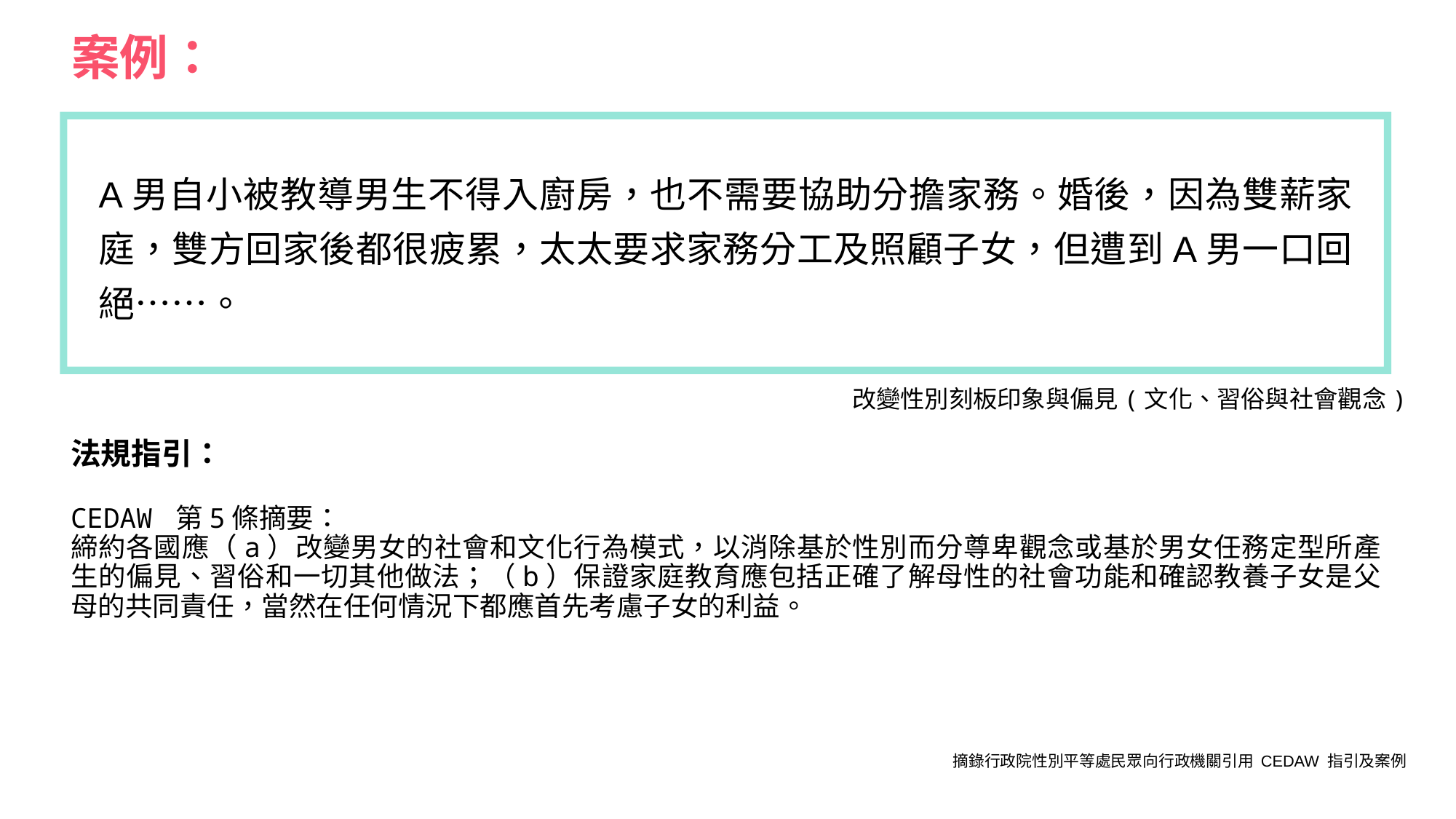

案例：

A男自小被教導男生不得入廚房，也不需要協助分擔家務。婚後，因為雙薪家庭，雙方回家後都很疲累，太太要求家務分工及照顧子女，但遭到A男一口回絕……。
改變性別刻板印象與偏見(文化、習俗與社會觀念)
法規指引：

CEDAW 第5條摘要：
締約各國應（a）改變男女的社會和文化行為模式，以消除基於性別而分尊卑觀念或基於男女任務定型所產生的偏見、習俗和一切其他做法；（b）保證家庭教育應包括正確了解母性的社會功能和確認教養子女是父母的共同責任，當然在任何情況下都應首先考慮子女的利益。
摘錄行政院性別平等處民眾向行政機關引用 CEDAW 指引及案例